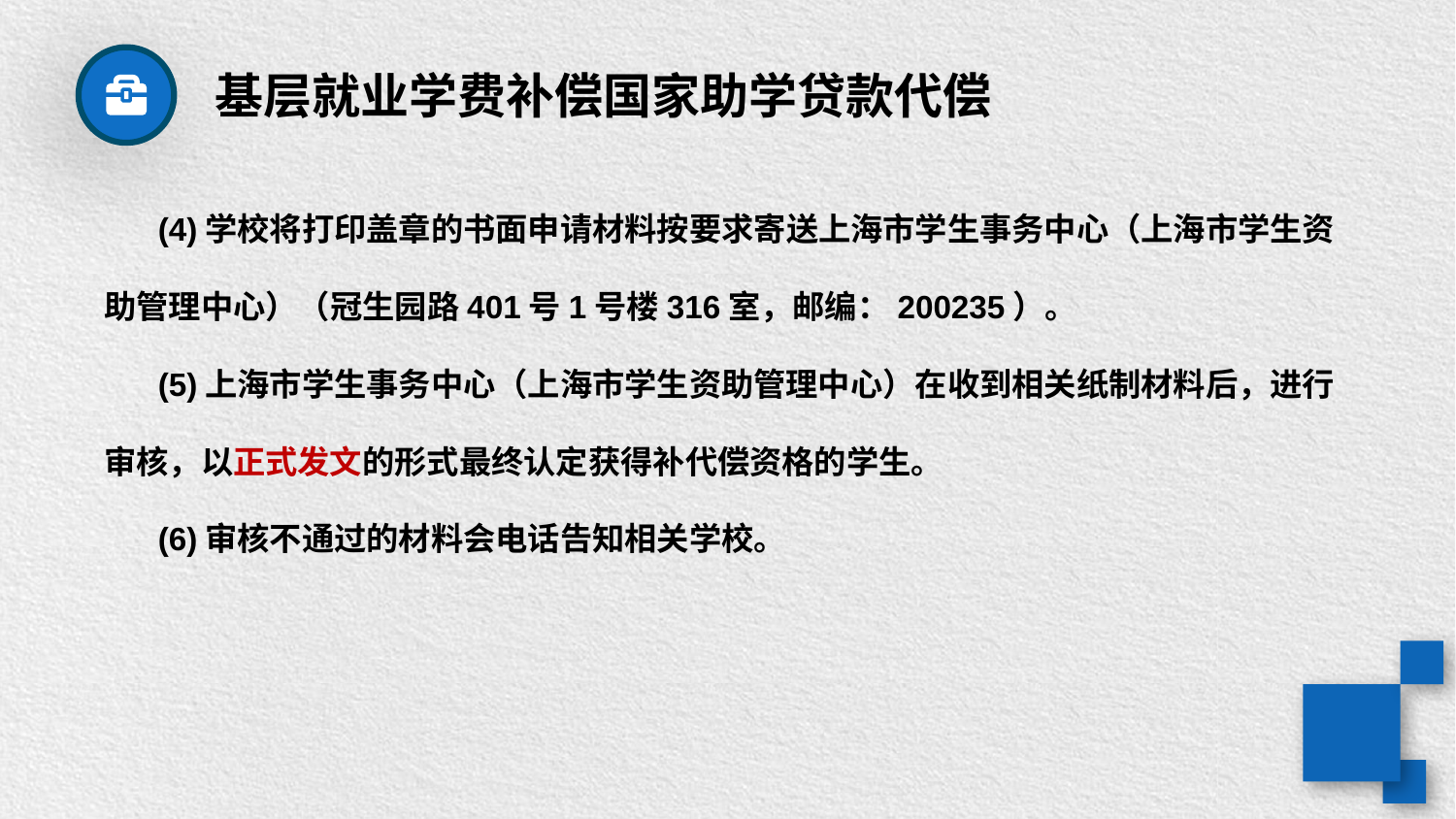

基层就业学费补偿国家助学贷款代偿

      (4)学校将打印盖章的书面申请材料按要求寄送上海市学生事务中心（上海市学生资助管理中心）（冠生园路401号1号楼316室，邮编：200235）。
      (5)上海市学生事务中心（上海市学生资助管理中心）在收到相关纸制材料后，进行审核，以正式发文的形式最终认定获得补代偿资格的学生。
      (6)审核不通过的材料会电话告知相关学校。